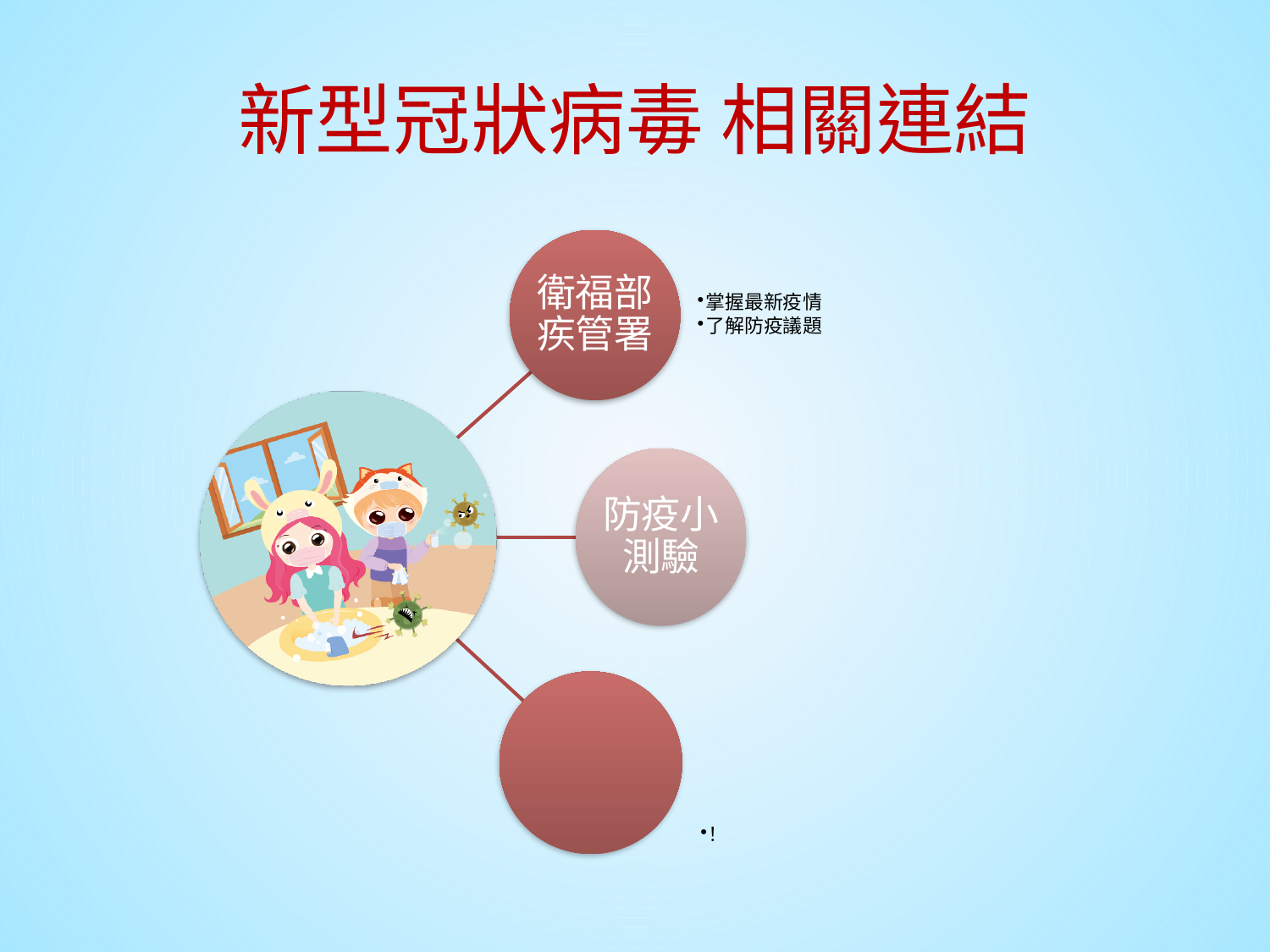

# 新型冠狀病毒 相關連結
衛福部疾管署
掌握最新疫情
了解防疫議題
防疫小測驗

！